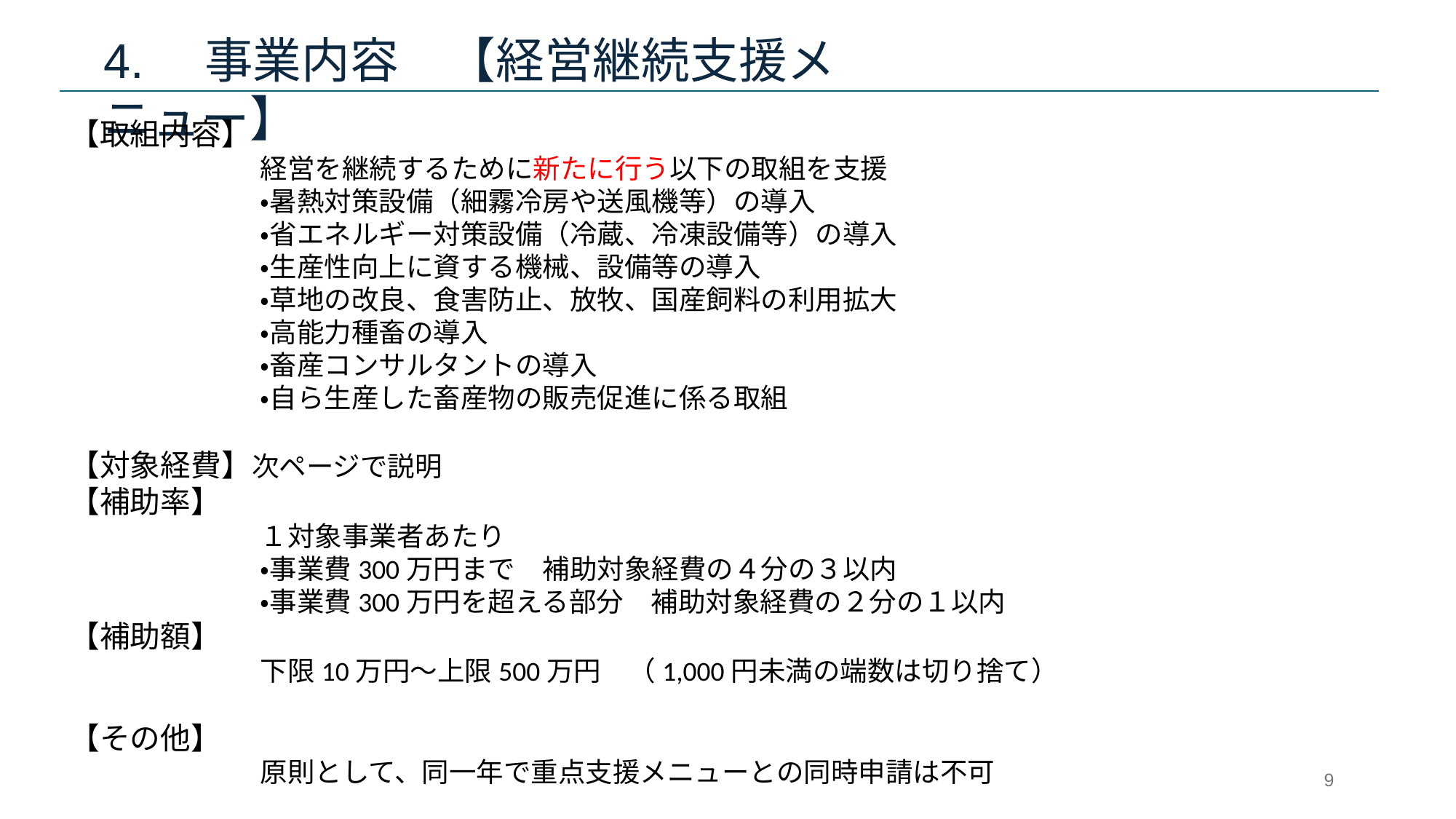

# 4.　事業内容　【経営継続支援メニュー】

【取組内容】
　　　　　　　経営を継続するために新たに行う以下の取組を支援
　　　　　　　・暑熱対策設備（細霧冷房や送風機等）の導入
　　　　　　　・省エネルギー対策設備（冷蔵、冷凍設備等）の導入
　　　　　　　・生産性向上に資する機械、設備等の導入
　　　　　　　・草地の改良、食害防止、放牧、国産飼料の利用拡大
　　　　　　　・高能力種畜の導入
　　　　　　　・畜産コンサルタントの導入
　　　　　　　・自ら生産した畜産物の販売促進に係る取組

【対象経費】次ページで説明
【補助率】
　　　　　　　１対象事業者あたり
　　　　　　　・事業費300万円まで　補助対象経費の４分の３以内
　　　　　　　・事業費300万円を超える部分　補助対象経費の２分の１以内
【補助額】
　　　　　　　下限10万円～上限500万円　（1,000円未満の端数は切り捨て）

【その他】
　　　　　　　原則として、同一年で重点支援メニューとの同時申請は不可

9